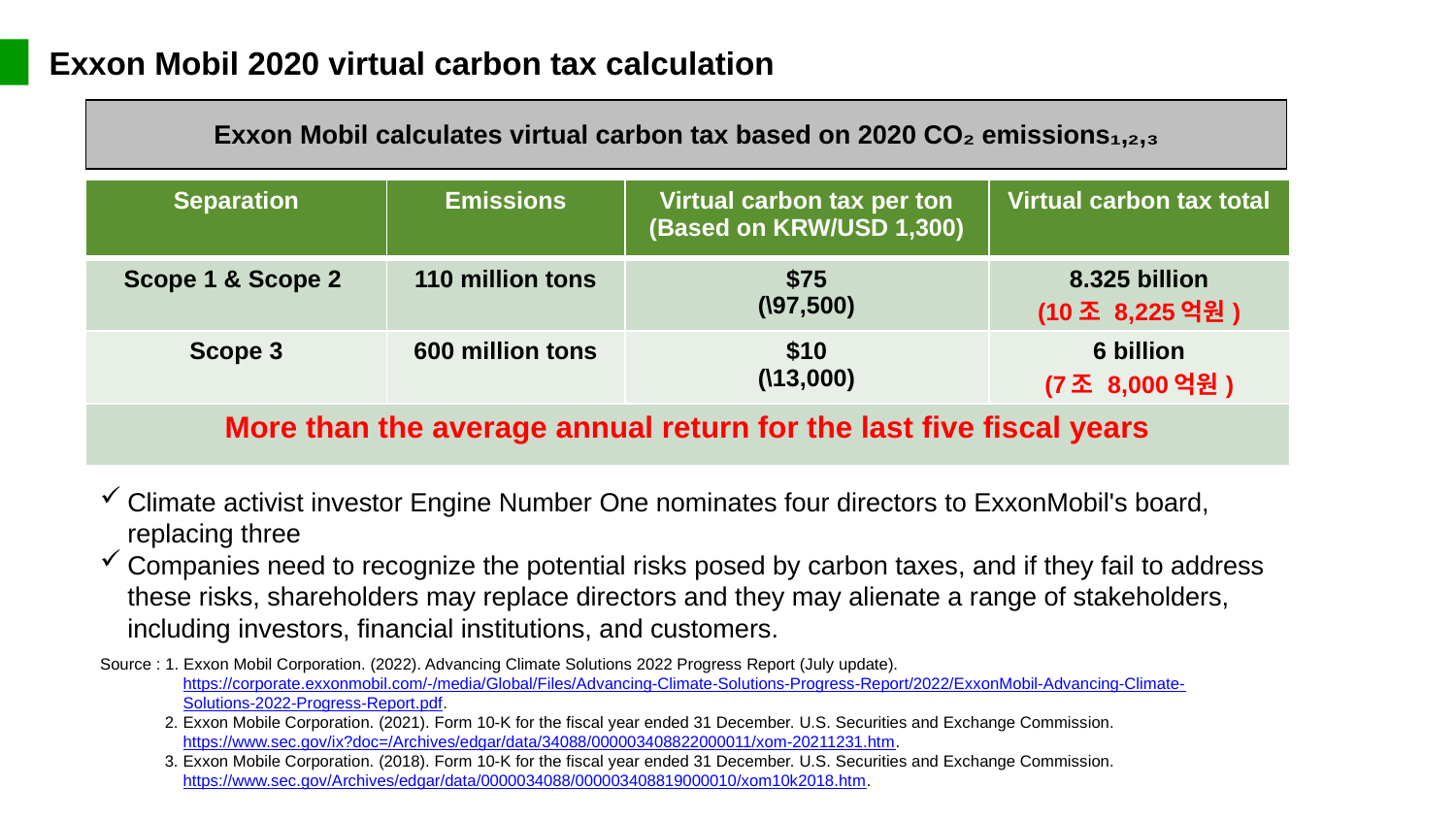

Exxon Mobil 2020 virtual carbon tax calculation
| Exxon Mobil calculates virtual carbon tax based on 2020 CO₂ emissions₁,₂,₃ |
| --- |
| Separation | Emissions | Virtual carbon tax per ton (Based on KRW/USD 1,300) | Virtual carbon tax total |
| --- | --- | --- | --- |
| Scope 1 & Scope 2 | 110 million tons | $75 (\97,500) | 8.325 billion (10조 8,225억원) |
| Scope 3 | 600 million tons | $10 (\13,000) | 6 billion (7조 8,000억원) |
| More than the average annual return for the last five fiscal years |  |  |  |

Climate activist investor Engine Number One nominates four directors to ExxonMobil's board, replacing three
Companies need to recognize the potential risks posed by carbon taxes, and if they fail to address these risks, shareholders may replace directors and they may alienate a range of stakeholders, including investors, financial institutions, and customers.

Source : 1. Exxon Mobil Corporation. (2022). Advancing Climate Solutions 2022 Progress Report (July update).
                  https://corporate.exxonmobil.com/-/media/Global/Files/Advancing-Climate-Solutions-Progress-Report/2022/ExxonMobil-Advancing-Climate-
                  Solutions-2022-Progress-Report.pdf.
              2. Exxon Mobile Corporation. (2021). Form 10‐K for the fiscal year ended 31 December. U.S. Securities and Exchange Commission.
                  https://www.sec.gov/ix?doc=/Archives/edgar/data/34088/000003408822000011/xom-20211231.htm.
              3. Exxon Mobile Corporation. (2018). Form 10‐K for the fiscal year ended 31 December. U.S. Securities and Exchange Commission.
                  https://www.sec.gov/Archives/edgar/data/0000034088/000003408819000010/xom10k2018.htm.